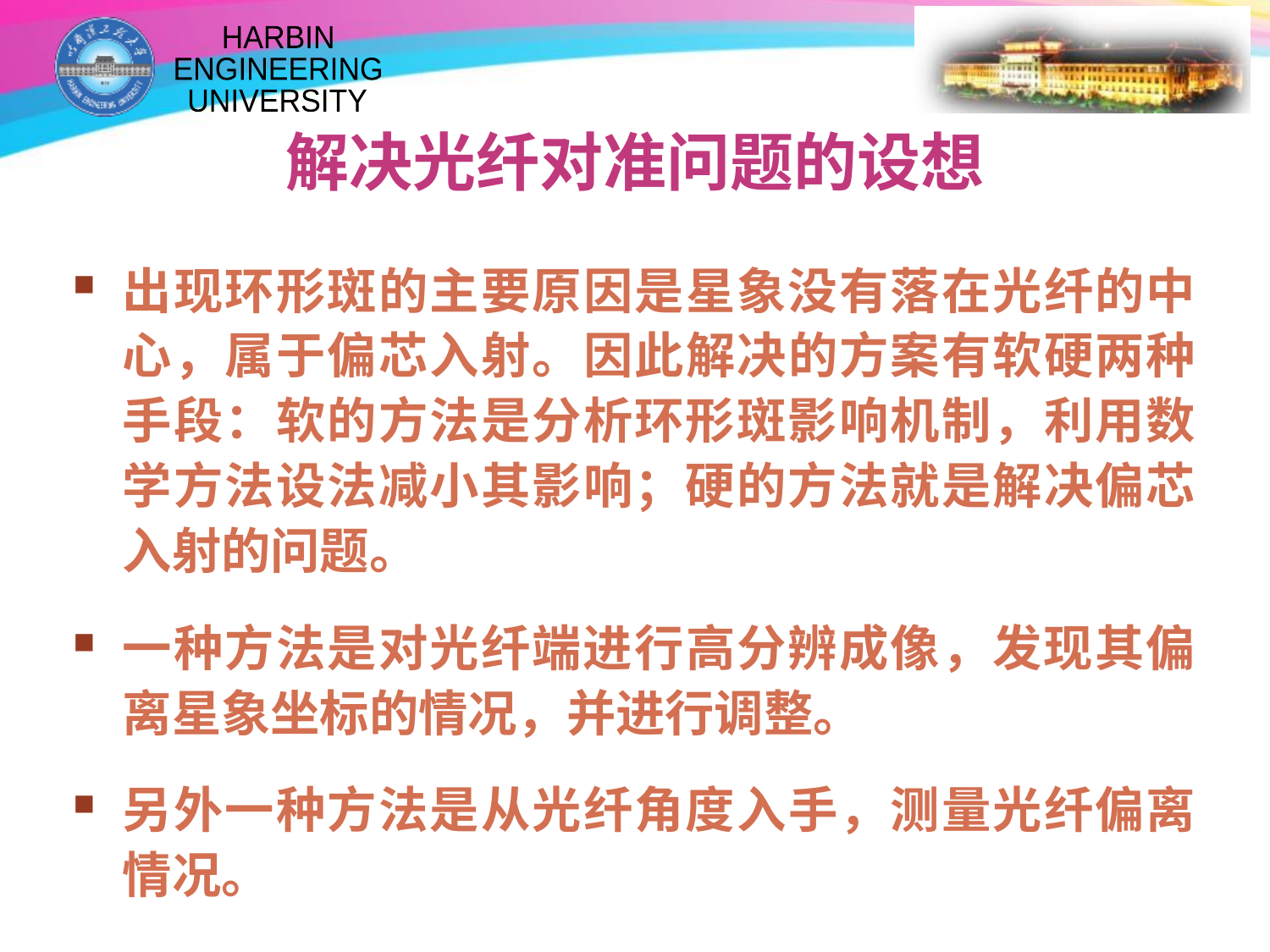

# 解决光纤对准问题的设想
出现环形斑的主要原因是星象没有落在光纤的中心，属于偏芯入射。因此解决的方案有软硬两种手段：软的方法是分析环形斑影响机制，利用数学方法设法减小其影响；硬的方法就是解决偏芯入射的问题。
一种方法是对光纤端进行高分辨成像，发现其偏离星象坐标的情况，并进行调整。
另外一种方法是从光纤角度入手，测量光纤偏离情况。